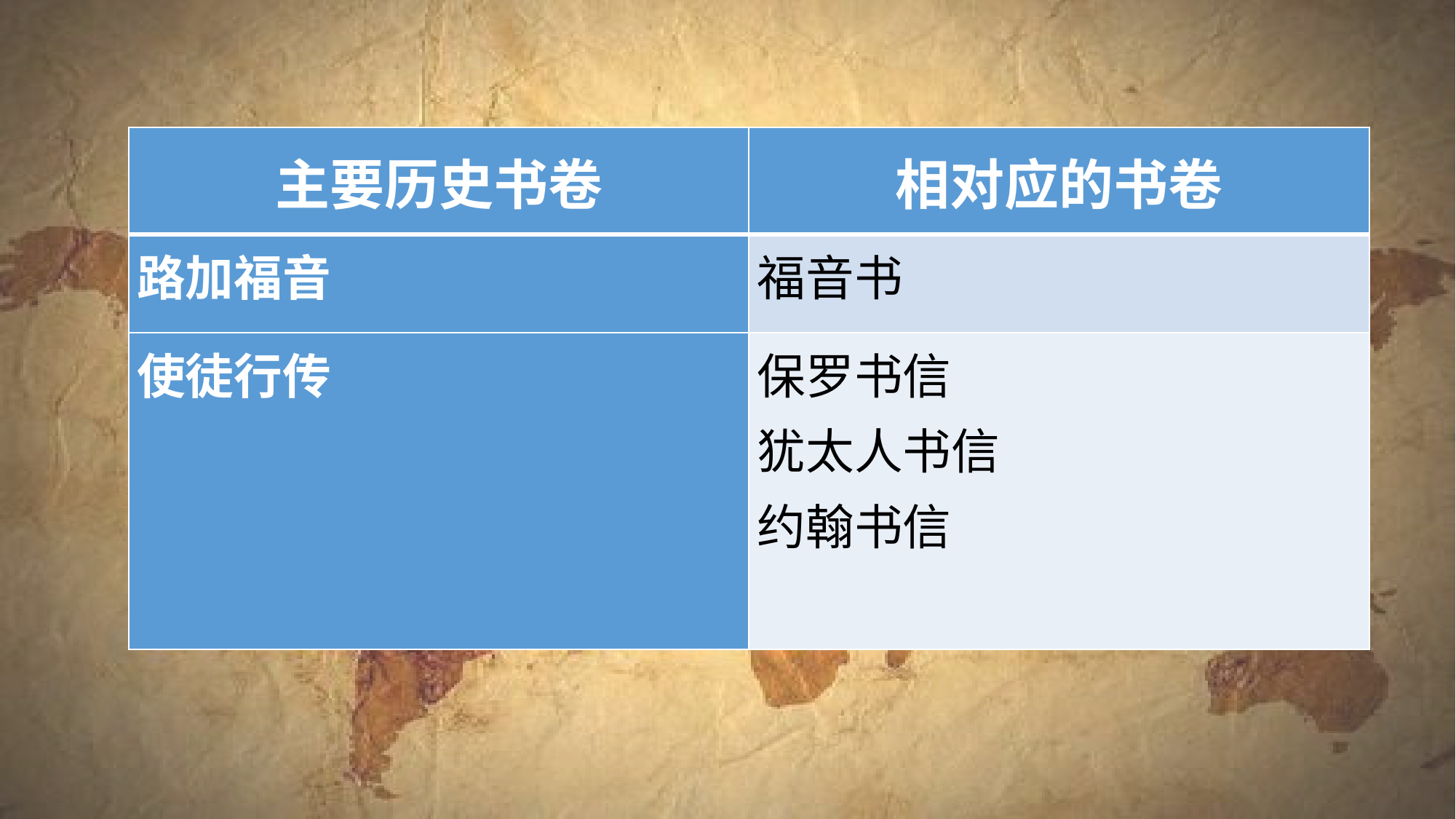

| 主要历史书卷 | 相对应的书卷 |
| --- | --- |
| 路加福音 | 福音书 |
| 使徒行传 | 保罗书信 犹太人书信 约翰书信 |